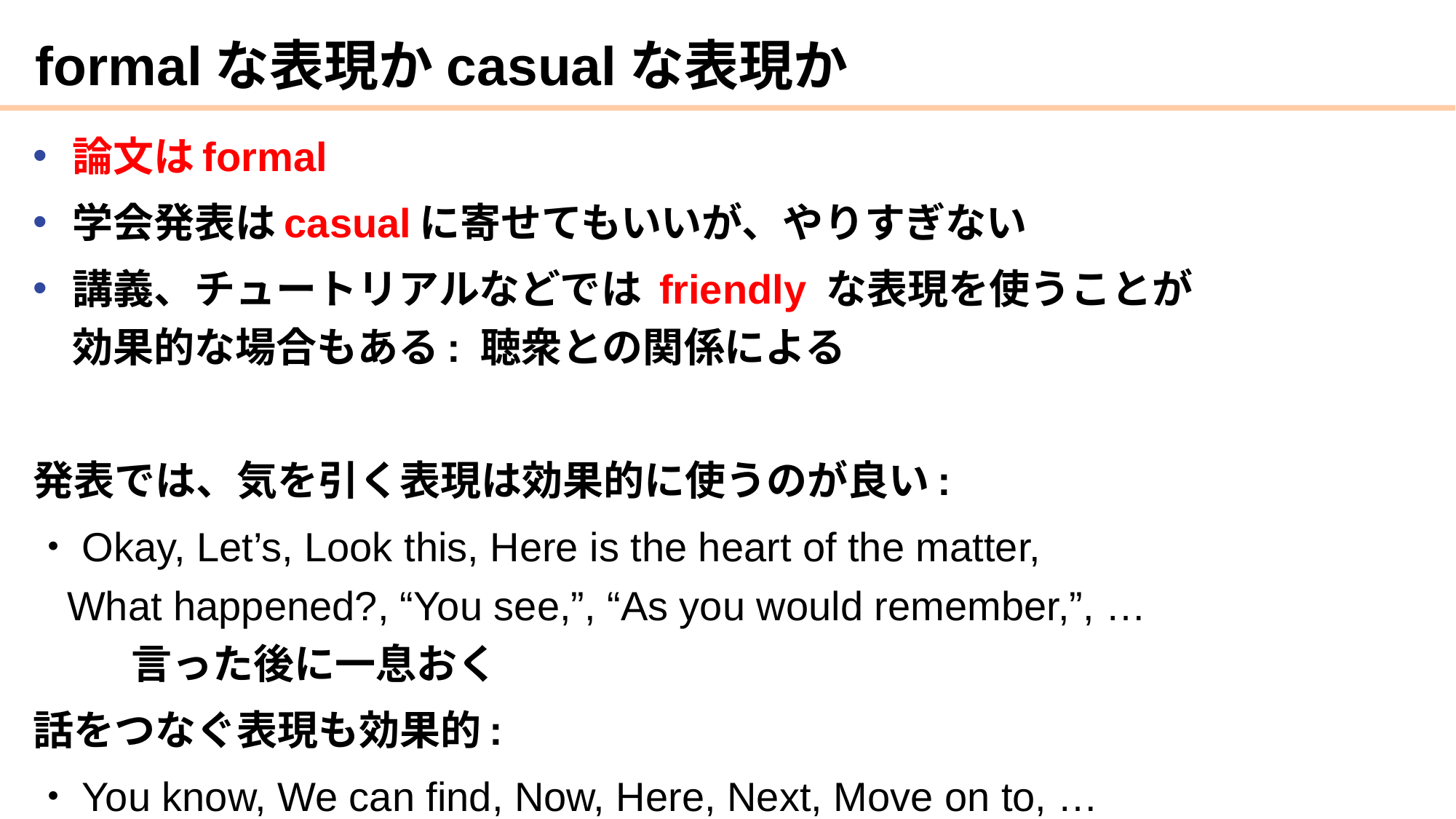

# formalな表現かcasualな表現か
論文はformal
学会発表はcasualに寄せてもいいが、やりすぎない
講義、チュートリアルなどでは friendly な表現を使うことが
効果的な場合もある: 聴衆との関係による

発表では、気を引く表現は効果的に使うのが良い:
・Okay, Let’s, Look this, Here is the heart of the matter,
   What happened?, “You see,”, “As you would remember,”, …
        言った後に一息おく
話をつなぐ表現も効果的:
・You know, We can find, Now, Here, Next, Move on to, …